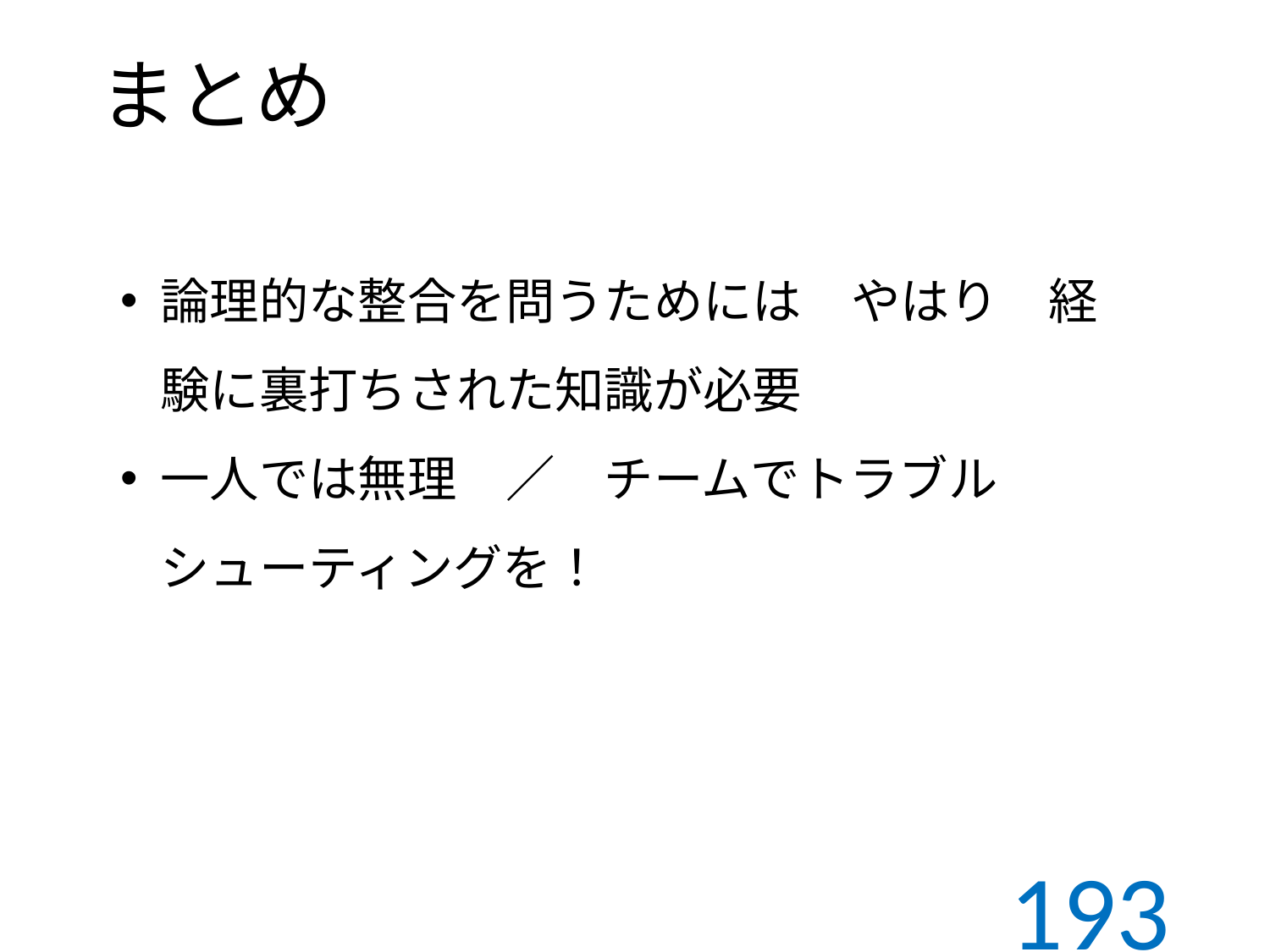

まとめ
論理的な整合を問うためには　やはり　経験に裏打ちされた知識が必要
一人では無理　／　チームでトラブルシューティングを！
193